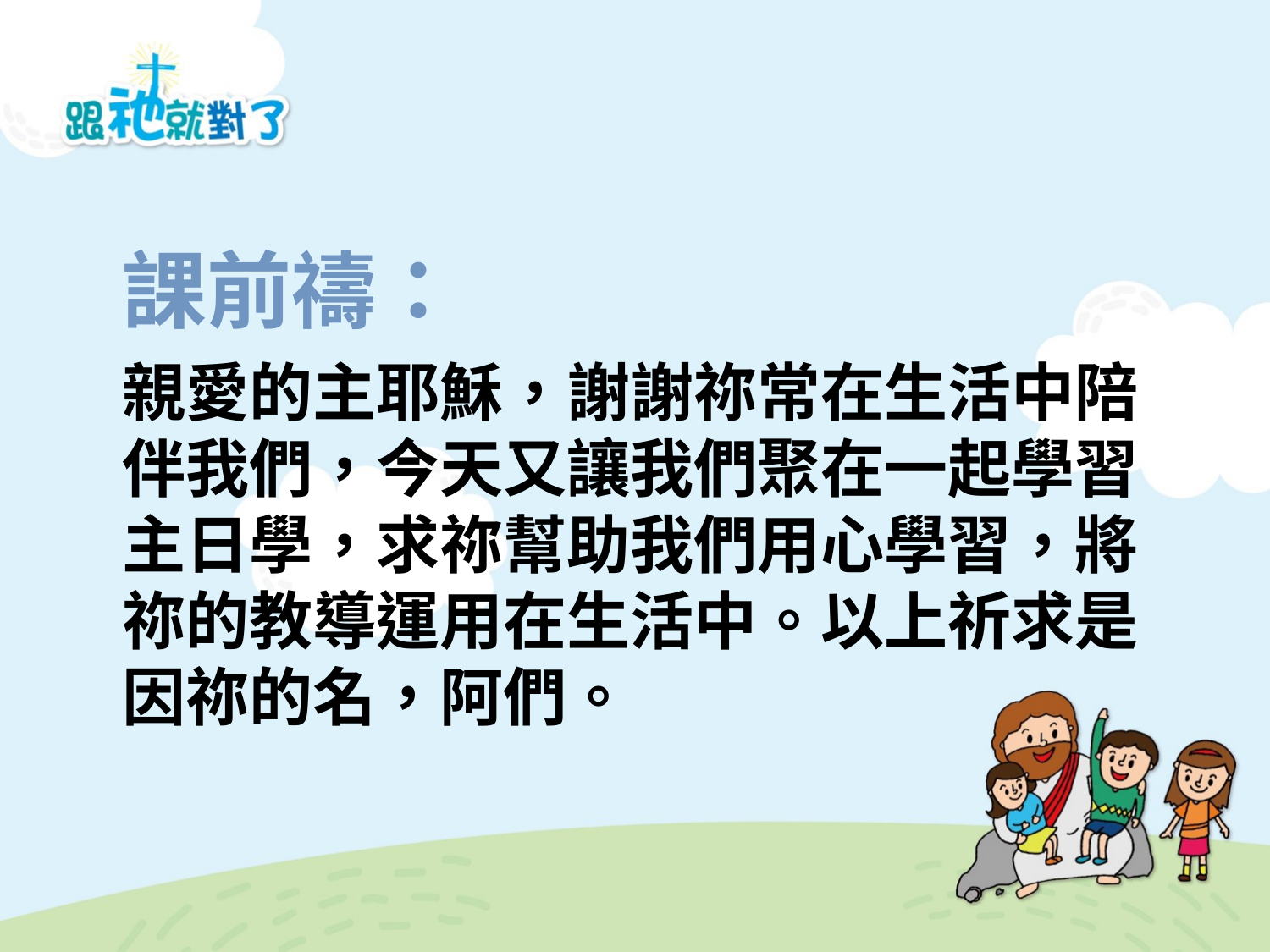

課前禱：
親愛的主耶穌，謝謝祢常在生活中陪伴我們，今天又讓我們聚在一起學習主日學，求祢幫助我們用心學習，將祢的教導運用在生活中。以上祈求是因祢的名，阿們。